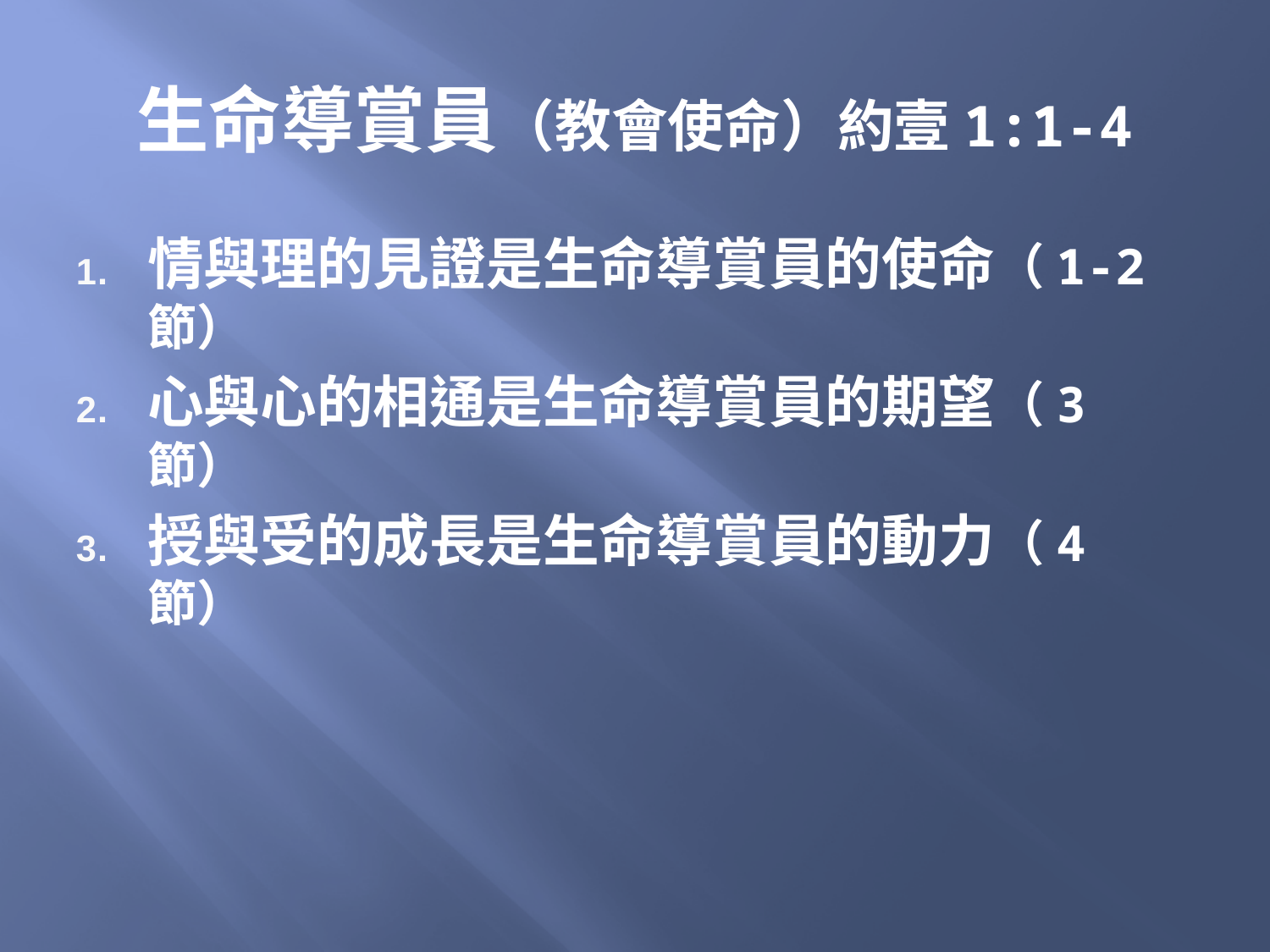

# 生命導賞員（教會使命）約壹1:1-4
情與理的見證是生命導賞員的使命（1-2節）
心與心的相通是生命導賞員的期望（3節）
授與受的成長是生命導賞員的動力（4節）